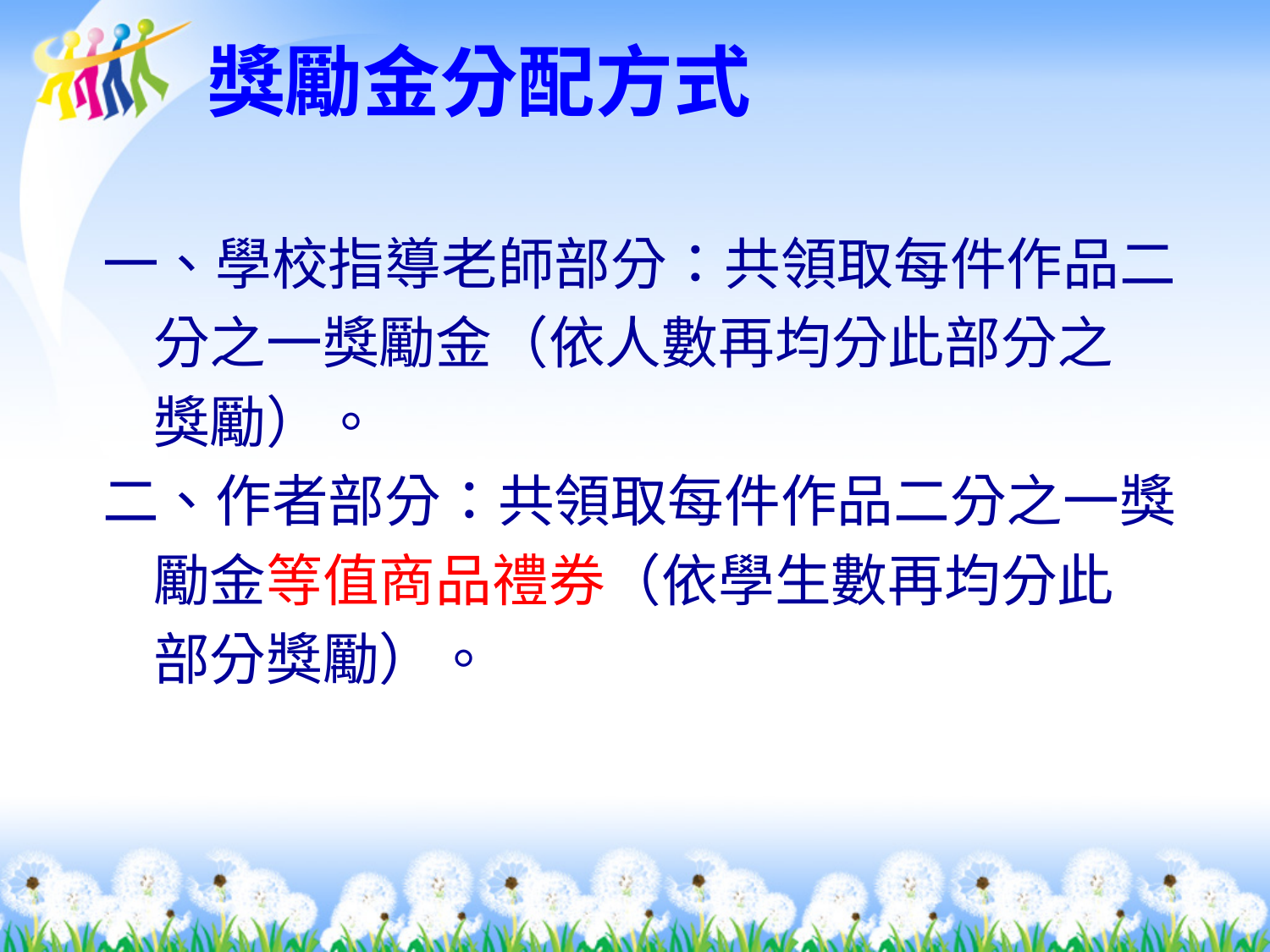

一、學校指導老師部分：共領取每件作品二
     分之一獎勵金（依人數再均分此部分之
     獎勵）。
 二、作者部分：共領取每件作品二分之一獎
     勵金等值商品禮券（依學生數再均分此
     部分獎勵）。
獎勵金分配方式